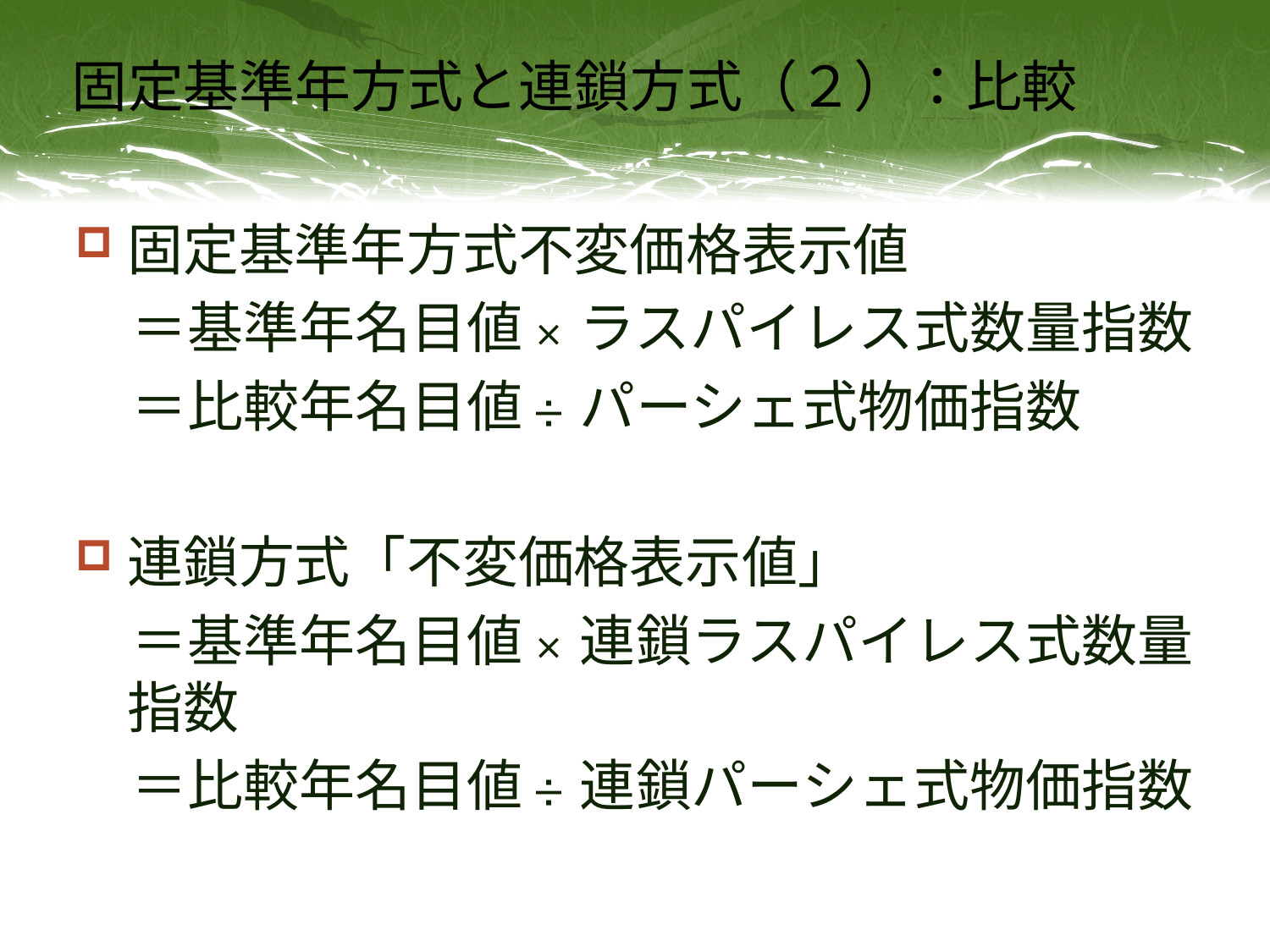

# 固定基準年方式と連鎖方式（２）：比較
固定基準年方式不変価格表示値
　＝基準年名目値×ラスパイレス式数量指数
　＝比較年名目値÷パーシェ式物価指数

連鎖方式「不変価格表示値」
　＝基準年名目値×連鎖ラスパイレス式数量指数
　＝比較年名目値÷連鎖パーシェ式物価指数